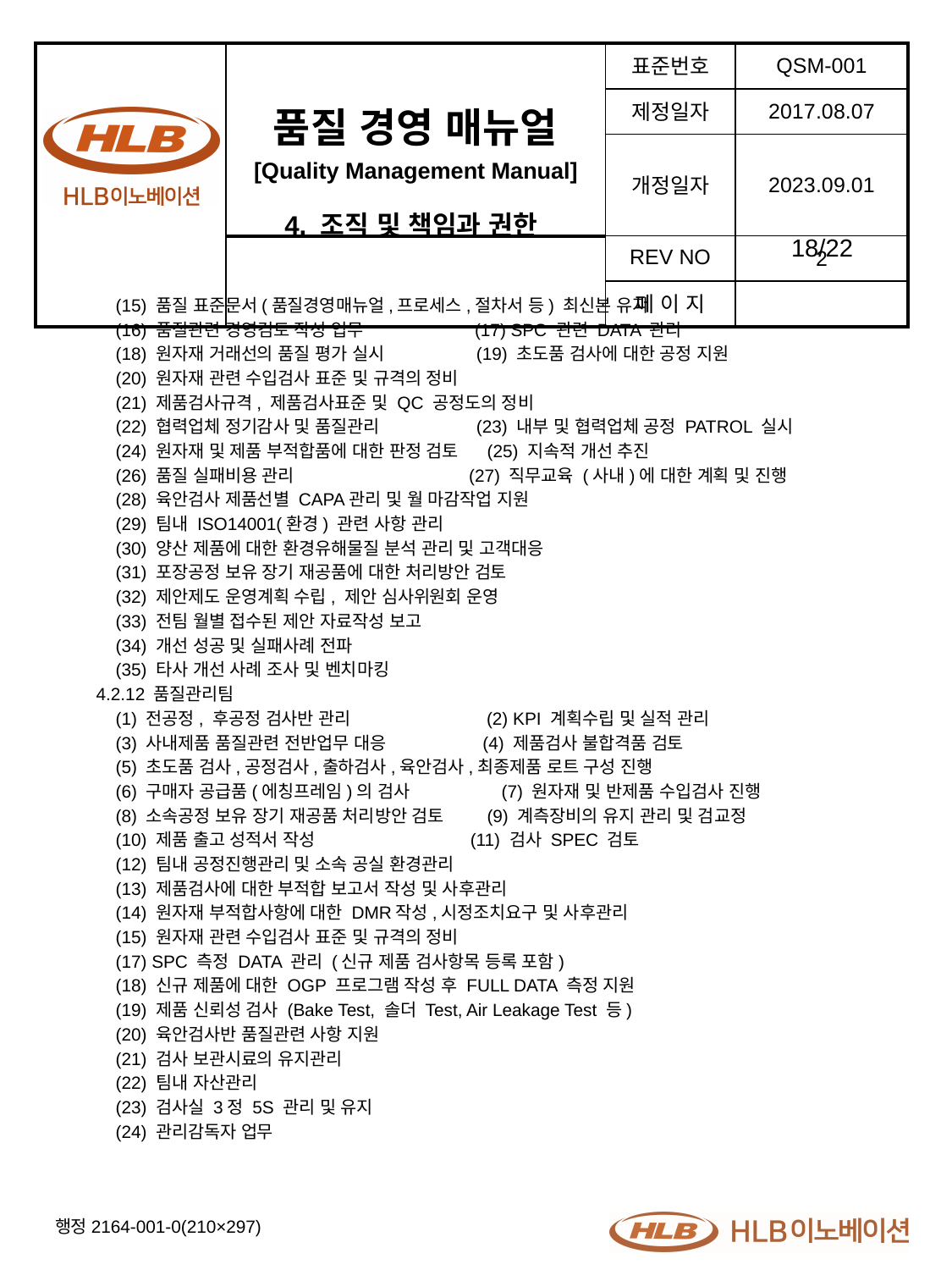

4. 조직 및 책임과 권한
18/22

    (15) 품질 표준문서(품질경영매뉴얼,프로세스,절차서 등) 최신본 유지
    (16) 품질관련 경영검토 작성 업무                      (17) SPC 관련 DATA 관리
    (18) 원자재 거래선의 품질 평가 실시                  (19) 초도품 검사에 대한 공정 지원
    (20) 원자재 관련 수입검사 표준 및 규격의 정비
    (21) 제품검사규격, 제품검사표준 및 QC 공정도의 정비
    (22) 협력업체 정기감사 및 품질관리                   (23) 내부 및 협력업체 공정 PATROL 실시
    (24) 원자재 및 제품 부적합품에 대한 판정 검토     (25) 지속적 개선 추진
    (26) 품질 실패비용 관리                                   (27) 직무교육 (사내)에 대한 계획 및 진행
    (28) 육안검사 제품선별 CAPA관리 및 월 마감작업 지원
    (29) 팀내 ISO14001(환경) 관련 사항 관리
    (30) 양산 제품에 대한 환경유해물질 분석 관리 및 고객대응
    (31) 포장공정 보유 장기 재공품에 대한 처리방안 검토
    (32) 제안제도 운영계획 수립, 제안 심사위원회 운영
    (33) 전팀 월별 접수된 제안 자료작성 보고
    (34) 개선 성공 및 실패사례 전파
    (35) 타사 개선 사례 조사 및 벤치마킹
4.2.12 품질관리팀
    (1) 전공정, 후공정 검사반 관리                           (2) KPI 계획수립 및 실적 관리
    (3) 사내제품 품질관련 전반업무 대응                   (4) 제품검사 불합격품 검토
    (5) 초도품 검사,공정검사,출하검사,육안검사,최종제품 로트 구성 진행
    (6) 구매자 공급품(에칭프레임)의 검사                  (7) 원자재 및 반제품 수입검사 진행
    (8) 소속공정 보유 장기 재공품 처리방안 검토        (9) 계측장비의 유지 관리 및 검교정
    (10) 제품 출고 성적서 작성                               (11) 검사 SPEC 검토
    (12) 팀내 공정진행관리 및 소속 공실 환경관리
    (13) 제품검사에 대한 부적합 보고서 작성 및 사후관리
    (14) 원자재 부적합사항에 대한 DMR작성,시정조치요구 및 사후관리
    (15) 원자재 관련 수입검사 표준 및 규격의 정비
    (17) SPC 측정 DATA 관리 (신규 제품 검사항목 등록 포함)
    (18) 신규 제품에 대한 OGP 프로그램 작성 후 FULL DATA 측정 지원
    (19) 제품 신뢰성 검사 (Bake Test, 솔더 Test, Air Leakage Test 등)
    (20) 육안검사반 품질관련 사항 지원
    (21) 검사 보관시료의 유지관리
    (22) 팀내 자산관리
    (23) 검사실 3정 5S 관리 및 유지
    (24) 관리감독자 업무
행정2164-001-0(210×297)